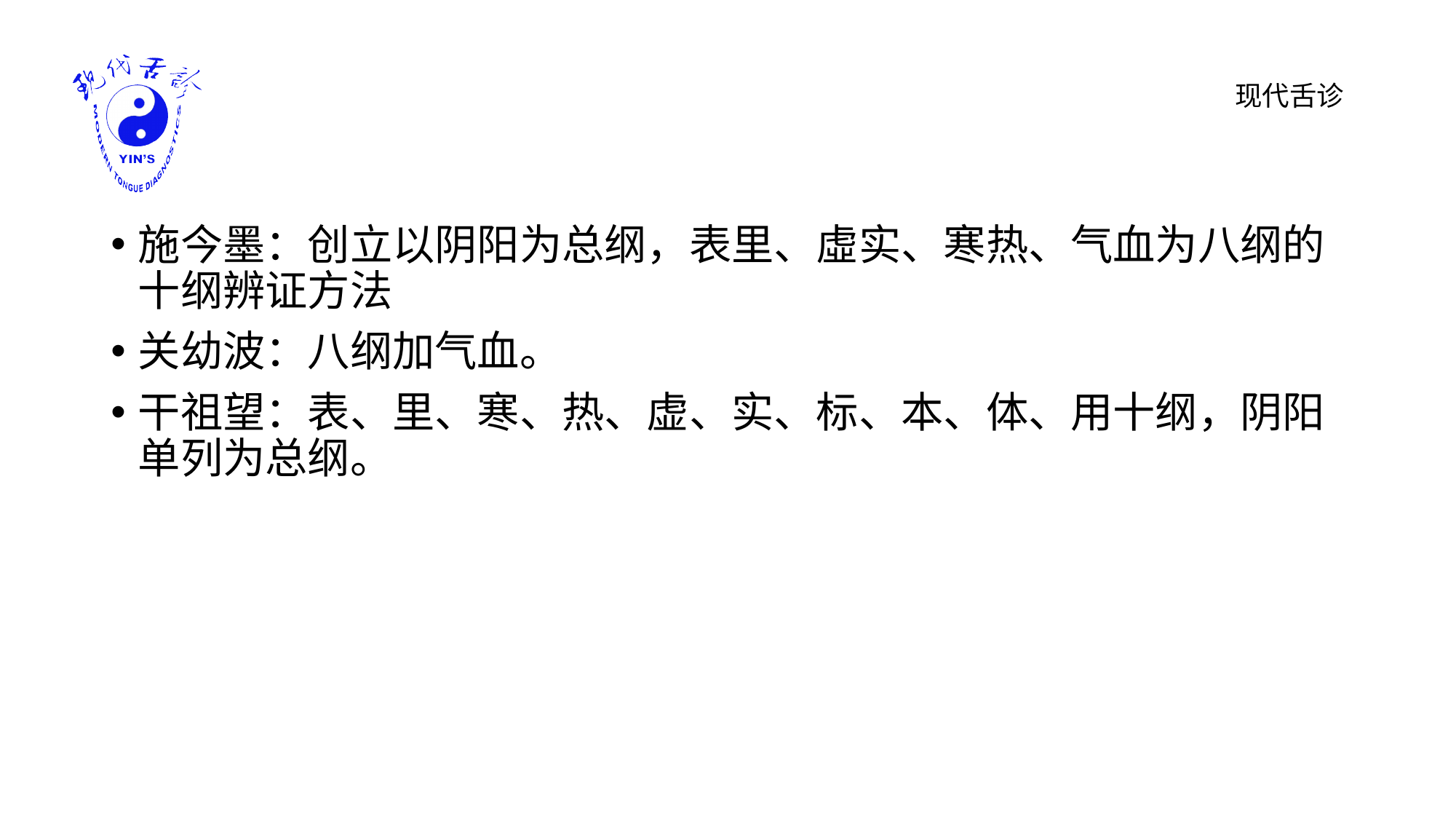

施今墨：创立以阴阳为总纲，表里、虛实、寒热、气血为八纲的十纲辨证方法
关幼波：八纲加气血。
干祖望：表、里、寒、热、虚、实、标、本、体、用十纲，阴阳单列为总纲。